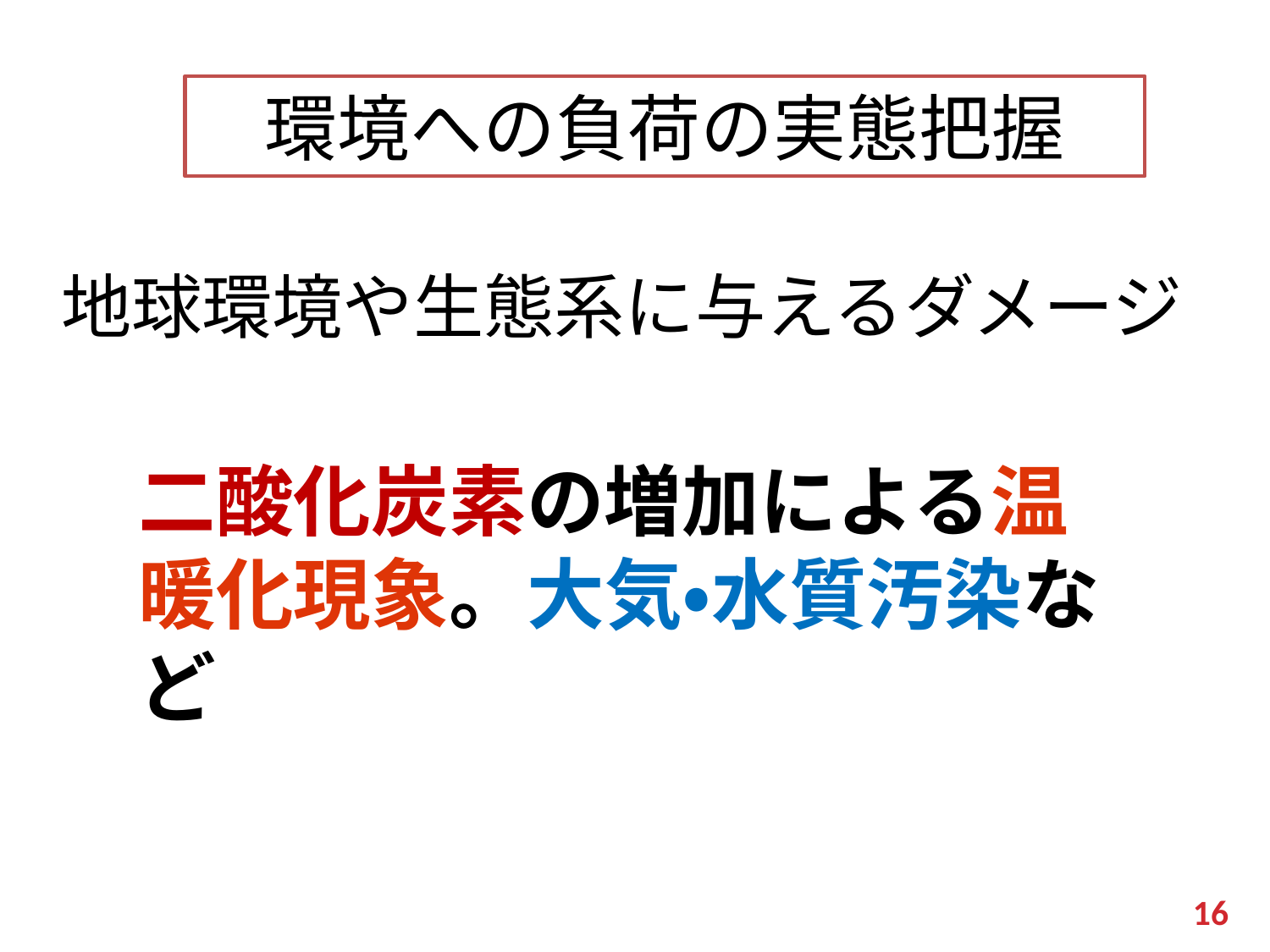

# 環境への負荷の実態把握
地球環境や生態系に与えるダメージ
二酸化炭素の増加による温暖化現象。大気・水質汚染など
16